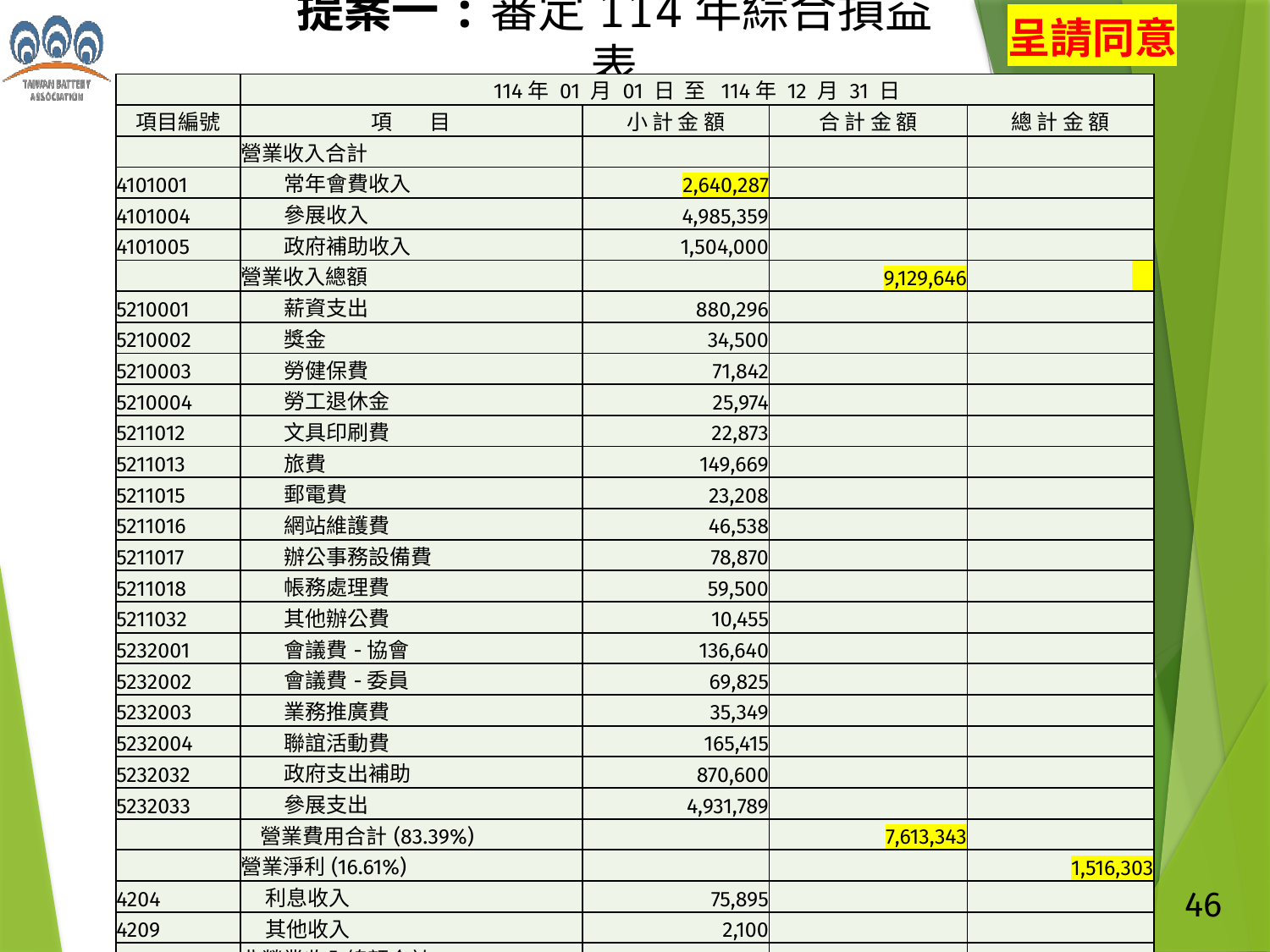

提案一:審定114年綜合損益表
呈請同意
|  | 114年 01 月 01 日 至 114年 12 月 31 日 |  |  |  |
| --- | --- | --- | --- | --- |
| 項目編號 | 項 目 | 小 計 金 額 | 合 計 金 額 | 總 計 金 額 |
|  | 營業收入合計 |  |  |  |
| 4101001 | 常年會費收入 | 2,640,287 |  |  |
| 4101004 | 參展收入 | 4,985,359 |  |  |
| 4101005 | 政府補助收入 | 1,504,000 |  |  |
|  | 營業收入總額 |  | 9,129,646 |  |
| 5210001 | 薪資支出 | 880,296 |  |  |
| 5210002 | 獎金 | 34,500 |  |  |
| 5210003 | 勞健保費 | 71,842 |  |  |
| 5210004 | 勞工退休金 | 25,974 |  |  |
| 5211012 | 文具印刷費 | 22,873 |  |  |
| 5211013 | 旅費 | 149,669 |  |  |
| 5211015 | 郵電費 | 23,208 |  |  |
| 5211016 | 網站維護費 | 46,538 |  |  |
| 5211017 | 辦公事務設備費 | 78,870 |  |  |
| 5211018 | 帳務處理費 | 59,500 |  |  |
| 5211032 | 其他辦公費 | 10,455 |  |  |
| 5232001 | 會議費-協會 | 136,640 |  |  |
| 5232002 | 會議費-委員 | 69,825 |  |  |
| 5232003 | 業務推廣費 | 35,349 |  |  |
| 5232004 | 聯誼活動費 | 165,415 |  |  |
| 5232032 | 政府支出補助 | 870,600 |  |  |
| 5232033 | 參展支出 | 4,931,789 |  |  |
|  | 營業費用合計(83.39%) |  | 7,613,343 |  |
|  | 營業淨利(16.61%) |  |  | 1,516,303 |
| 4204 | 利息收入 | 75,895 |  |  |
| 4209 | 其他收入 | 2,100 |  |  |
|  | 非營業收入總額合計 |  | 77,995 |  |
|  | 本期損益(稅前)(17.31%) |  |  | 1,594,298 |
|  | 本期損益(稅後)(17.31%) |  |  | 1,574,298 |
|  |  |  |  |  |
| 理事長： 常務監事： 秘書長： 會計： |  |  |  |  |
|  |  |  |  |  |
46